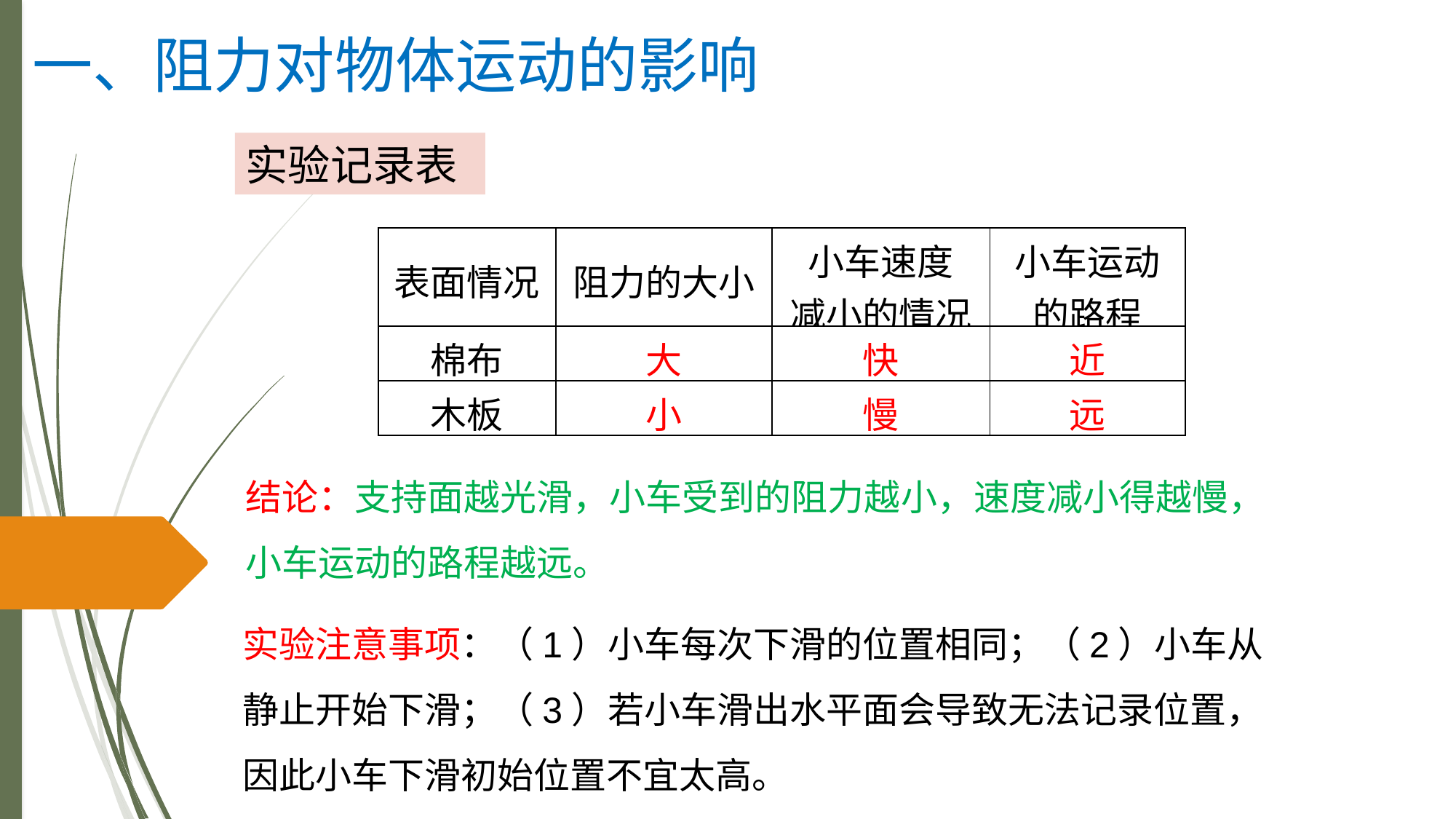

一、阻力对物体运动的影响
实验记录表
| 表面情况 | 阻力的大小 | 小车速度 减小的情况 | 小车运动 的路程 |
| --- | --- | --- | --- |
| 棉布 | 大 | 快 | 近 |
| 木板 | 小 | 慢 | 远 |
结论：支持面越光滑，小车受到的阻力越小，速度减小得越慢，小车运动的路程越远。
实验注意事项：（1）小车每次下滑的位置相同；（2）小车从静止开始下滑；（3）若小车滑出水平面会导致无法记录位置，因此小车下滑初始位置不宜太高。